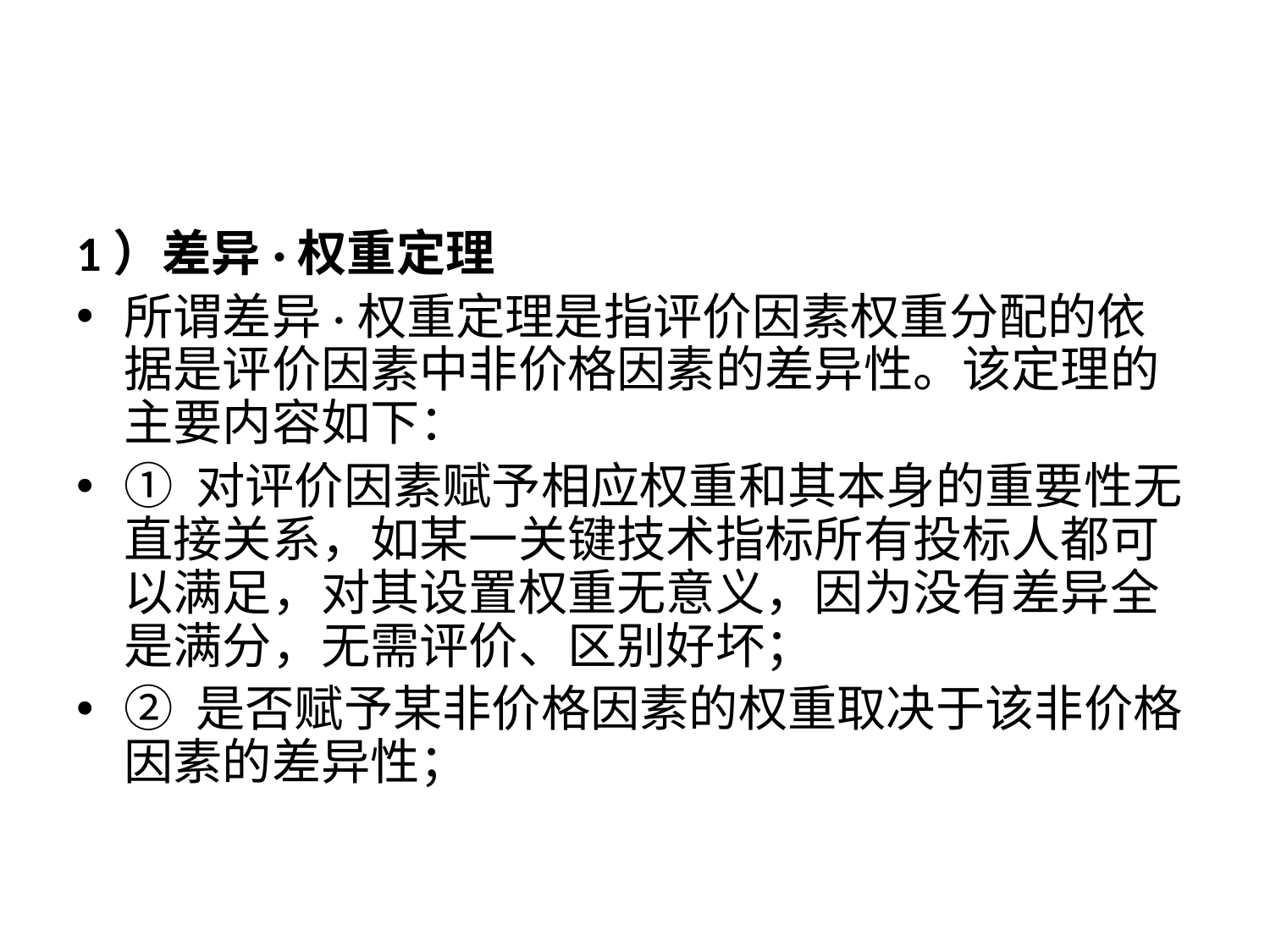

#
1）差异·权重定理
所谓差异·权重定理是指评价因素权重分配的依据是评价因素中非价格因素的差异性。该定理的主要内容如下：
① 对评价因素赋予相应权重和其本身的重要性无直接关系，如某一关键技术指标所有投标人都可以满足，对其设置权重无意义，因为没有差异全是满分，无需评价、区别好坏；
② 是否赋予某非价格因素的权重取决于该非价格因素的差异性；